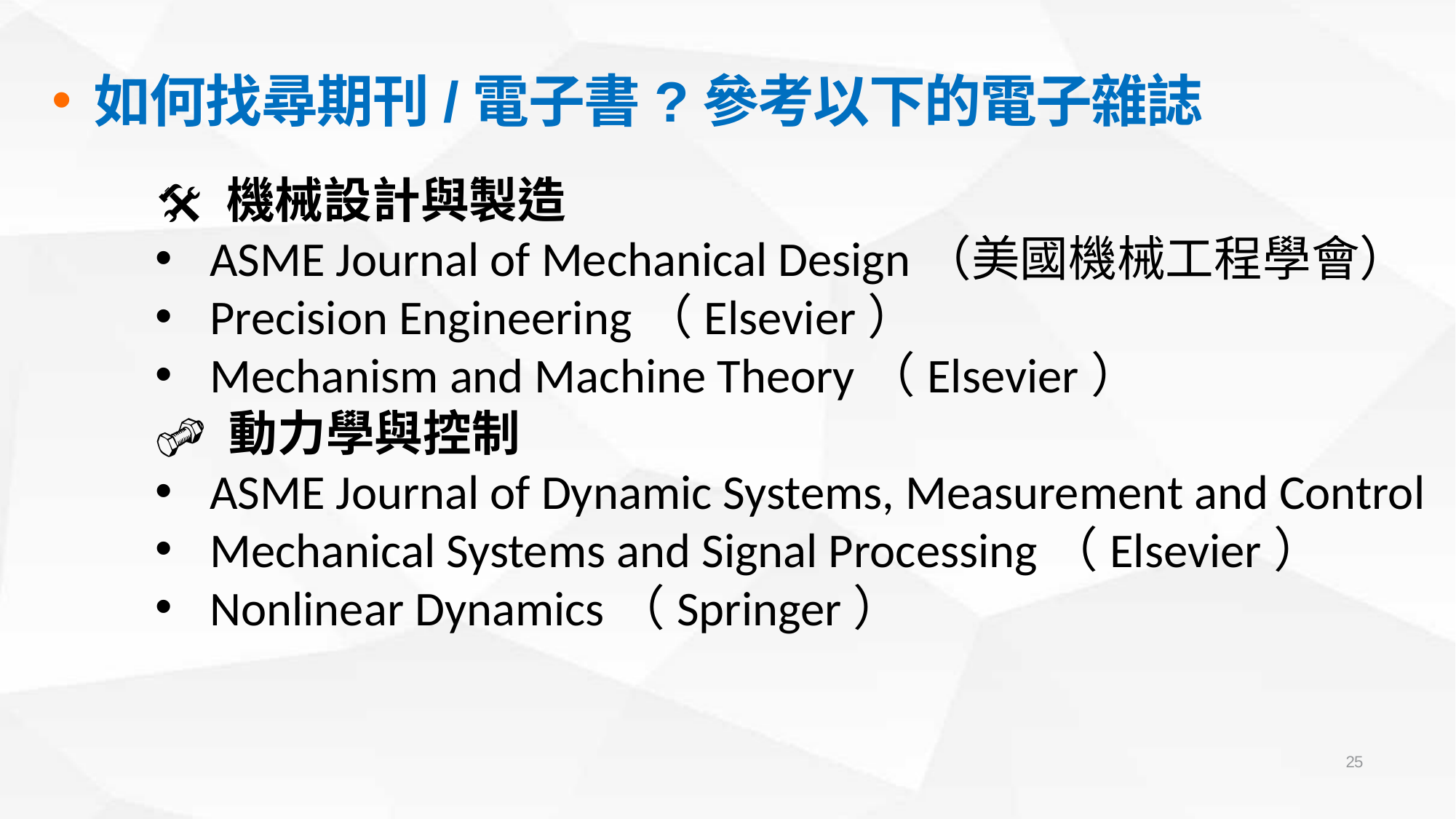

如何找尋期刊/電子書?參考以下的電子雜誌
🛠 機械設計與製造
ASME Journal of Mechanical Design（美國機械工程學會）
Precision Engineering（Elsevier）
Mechanism and Machine Theory（Elsevier）
🔩 動力學與控制
ASME Journal of Dynamic Systems, Measurement and Control
Mechanical Systems and Signal Processing（Elsevier）
Nonlinear Dynamics（Springer）

25